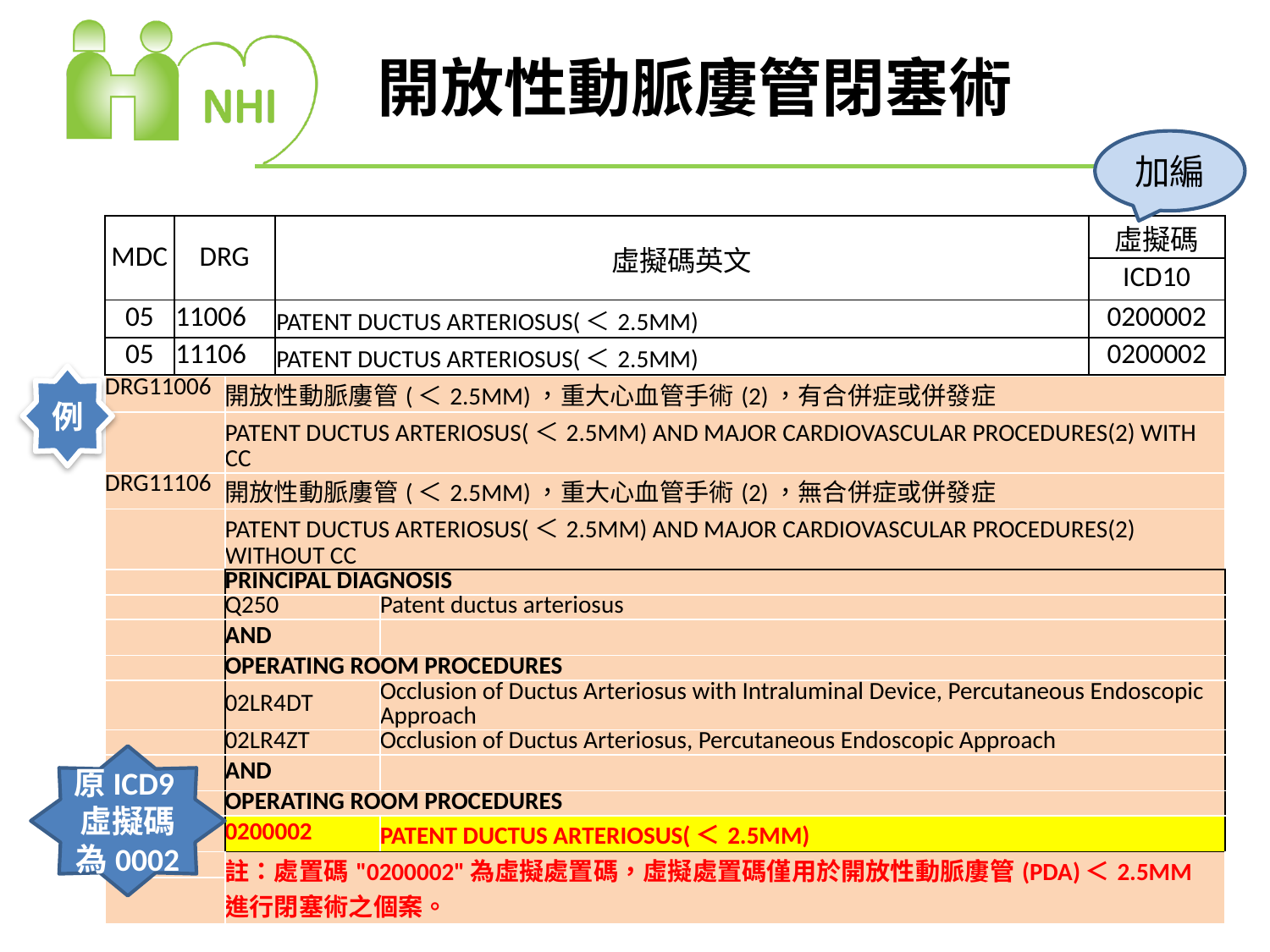

# 開放性動脈廔管閉塞術
加編
| MDC | DRG | 虛擬碼英文 | 虛擬碼 |
| --- | --- | --- | --- |
|  |  |  | ICD10 |
| 05 | 11006 | PATENT DUCTUS ARTERIOSUS(＜2.5MM) | 0200002 |
| 05 | 11106 | PATENT DUCTUS ARTERIOSUS(＜2.5MM) | 0200002 |
例
| DRG11006 | 開放性動脈廔管(＜2.5MM)，重大心血管手術(2)，有合併症或併發症 |  |
| --- | --- | --- |
|  | PATENT DUCTUS ARTERIOSUS(＜2.5MM) AND MAJOR CARDIOVASCULAR PROCEDURES(2) WITH CC |  |
| DRG11106 | 開放性動脈廔管(＜2.5MM)，重大心血管手術(2)，無合併症或併發症 |  |
|  | PATENT DUCTUS ARTERIOSUS(＜2.5MM) AND MAJOR CARDIOVASCULAR PROCEDURES(2) WITHOUT CC |  |
|  | PRINCIPAL DIAGNOSIS |  |
|  | Q250 | Patent ductus arteriosus |
|  | AND |  |
|  | OPERATING ROOM PROCEDURES |  |
|  | 02LR4DT | Occlusion of Ductus Arteriosus with Intraluminal Device, Percutaneous Endoscopic Approach |
|  | 02LR4ZT | Occlusion of Ductus Arteriosus, Percutaneous Endoscopic Approach |
|  | AND |  |
|  | OPERATING ROOM PROCEDURES |  |
|  | 0200002 | PATENT DUCTUS ARTERIOSUS(＜2.5MM) |
|  | 註：處置碼"0200002"為虛擬處置碼，虛擬處置碼僅用於開放性動脈廔管(PDA)＜2.5MM 進行閉塞術之個案。 |  |
|  |  |  |
原ICD9虛擬碼為0002
8